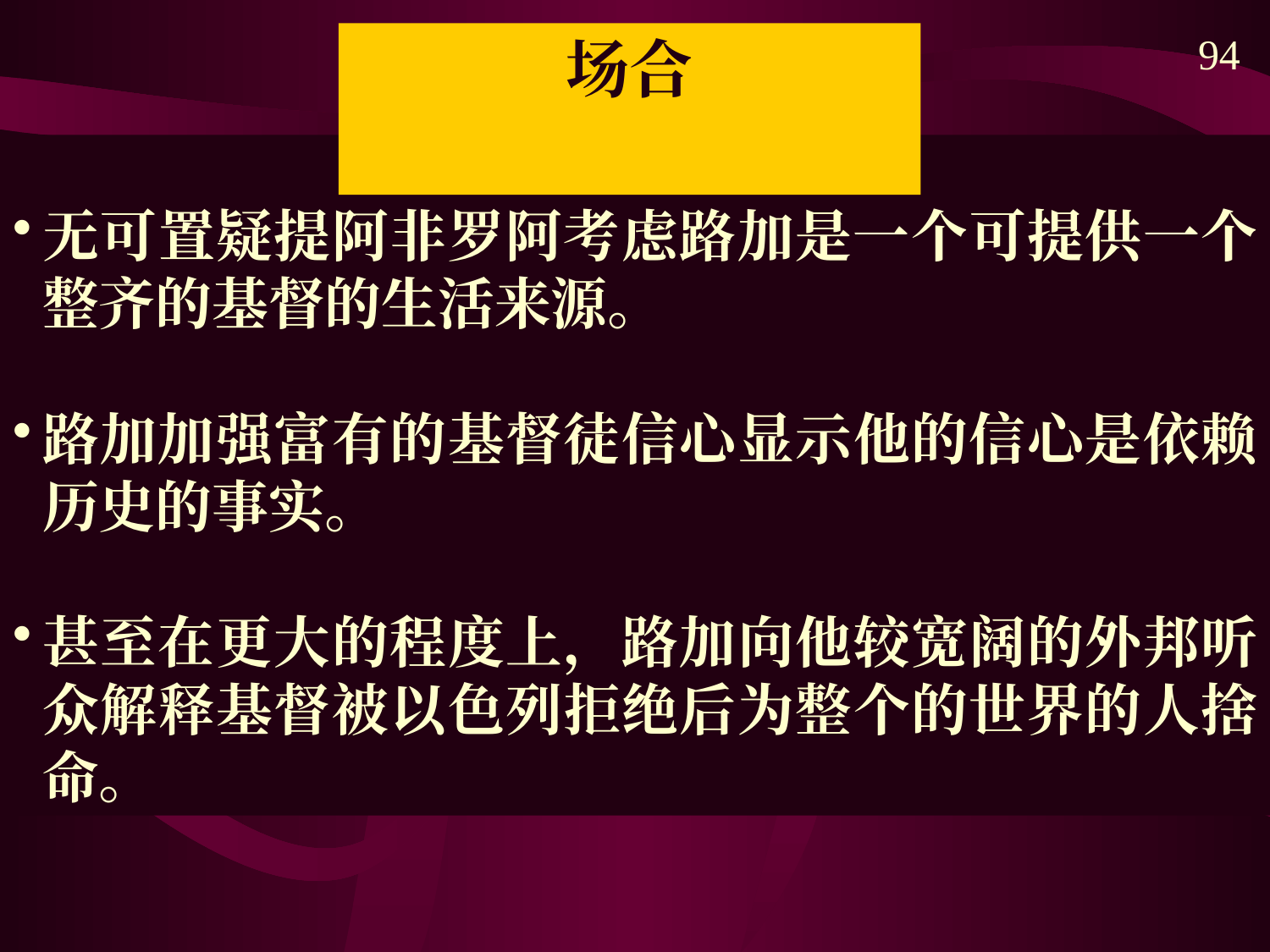

94
场合

无可置疑提阿非罗阿考虑路加是一个可提供一个整齐的基督的生活来源。

路加加强富有的基督徒信心显示他的信心是依赖历史的事实。

甚至在更大的程度上，路加向他较宽阔的外邦听众解释基督被以色列拒绝后为整个的世界的人捨命。